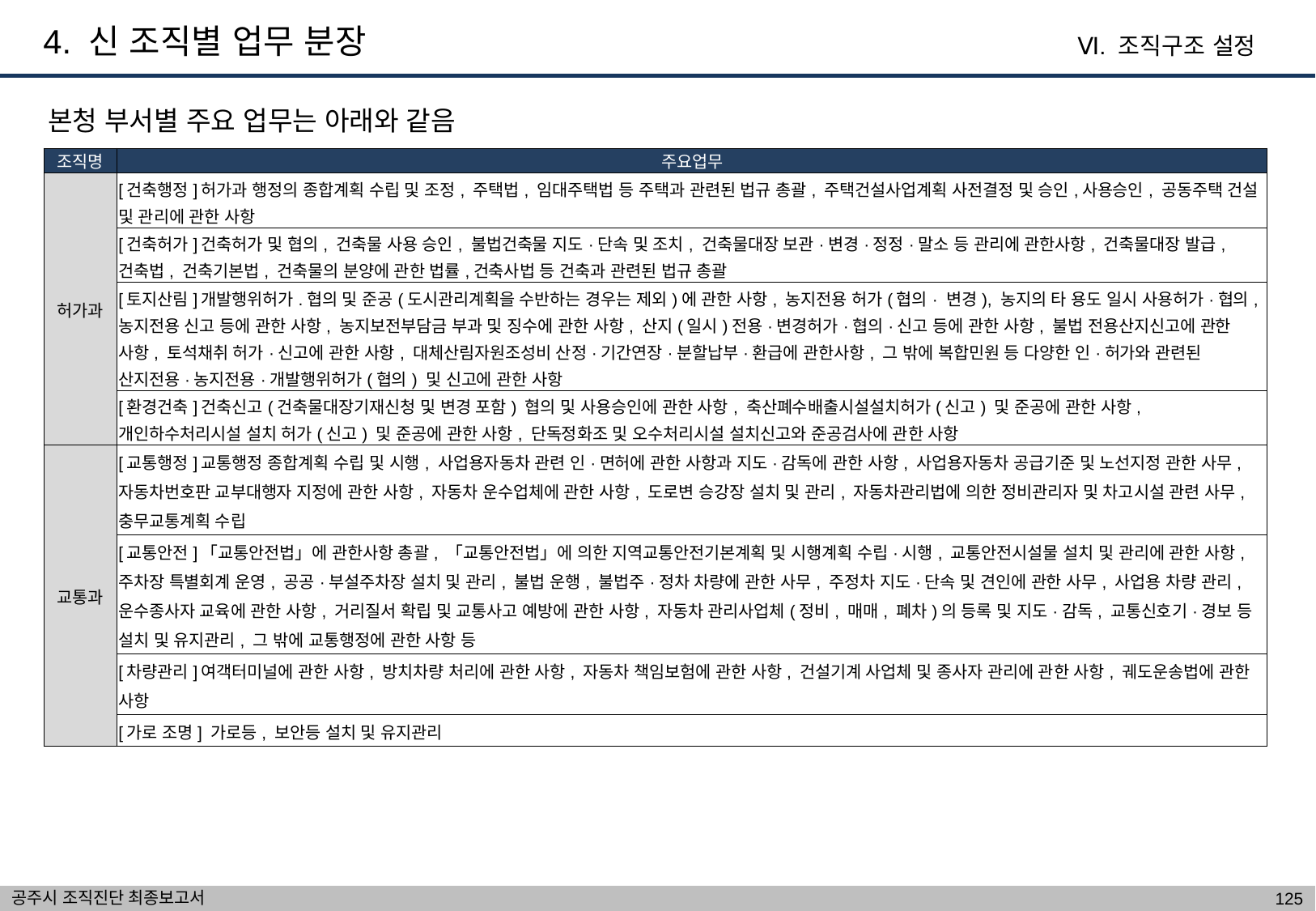

4. 신 조직별 업무 분장
Ⅵ. 조직구조 설정
본청 부서별 주요 업무는 아래와 같음
| 조직명 | 주요업무 |
| --- | --- |
| 허가과 | [건축행정]허가과 행정의 종합계획 수립 및 조정, 주택법, 임대주택법 등 주택과 관련된 법규 총괄, 주택건설사업계획 사전결정 및 승인,사용승인, 공동주택 건설 및 관리에 관한 사항 |
|  | [건축허가]건축허가 및 협의, 건축물 사용 승인, 불법건축물 지도·단속 및 조치, 건축물대장 보관·변경·정정·말소 등 관리에 관한사항, 건축물대장 발급, 건축법, 건축기본법, 건축물의 분양에 관한 법률,건축사법 등 건축과 관련된 법규 총괄 |
|  | [토지산림]개발행위허가.협의 및 준공(도시관리계획을 수반하는 경우는 제외)에 관한 사항, 농지전용 허가(협의· 변경), 농지의 타 용도 일시 사용허가·협의, 농지전용 신고 등에 관한 사항, 농지보전부담금 부과 및 징수에 관한 사항, 산지(일시)전용·변경허가·협의·신고 등에 관한 사항, 불법 전용산지신고에 관한 사항, 토석채취 허가·신고에 관한 사항, 대체산림자원조성비 산정·기간연장·분할납부·환급에 관한사항, 그 밖에 복합민원 등 다양한 인·허가와 관련된 산지전용·농지전용·개발행위허가(협의) 및 신고에 관한 사항 |
|  | [환경건축]건축신고(건축물대장기재신청 및 변경 포함) 협의 및 사용승인에 관한 사항, 축산폐수배출시설설치허가(신고) 및 준공에 관한 사항, 개인하수처리시설 설치 허가(신고) 및 준공에 관한 사항, 단독정화조 및 오수처리시설 설치신고와 준공검사에 관한 사항 |
| 교통과 | [교통행정]교통행정 종합계획 수립 및 시행, 사업용자동차 관련 인·면허에 관한 사항과 지도·감독에 관한 사항, 사업용자동차 공급기준 및 노선지정 관한 사무, 자동차번호판 교부대행자 지정에 관한 사항, 자동차 운수업체에 관한 사항, 도로변 승강장 설치 및 관리, 자동차관리법에 의한 정비관리자 및 차고시설 관련 사무, 충무교통계획 수립 |
|  | [교통안전]「교통안전법」에 관한사항 총괄, 「교통안전법」에 의한 지역교통안전기본계획 및 시행계획 수립·시행, 교통안전시설물 설치 및 관리에 관한 사항, 주차장 특별회계 운영, 공공·부설주차장 설치 및 관리, 불법 운행, 불법주·정차 차량에 관한 사무, 주정차 지도·단속 및 견인에 관한 사무, 사업용 차량 관리, 운수종사자 교육에 관한 사항, 거리질서 확립 및 교통사고 예방에 관한 사항, 자동차 관리사업체(정비, 매매, 폐차)의 등록 및 지도·감독, 교통신호기·경보 등 설치 및 유지관리, 그 밖에 교통행정에 관한 사항 등 |
|  | [차량관리]여객터미널에 관한 사항, 방치차량 처리에 관한 사항, 자동차 책임보험에 관한 사항, 건설기계 사업체 및 종사자 관리에 관한 사항, 궤도운송법에 관한 사항 |
|  | [가로 조명] 가로등, 보안등 설치 및 유지관리 |